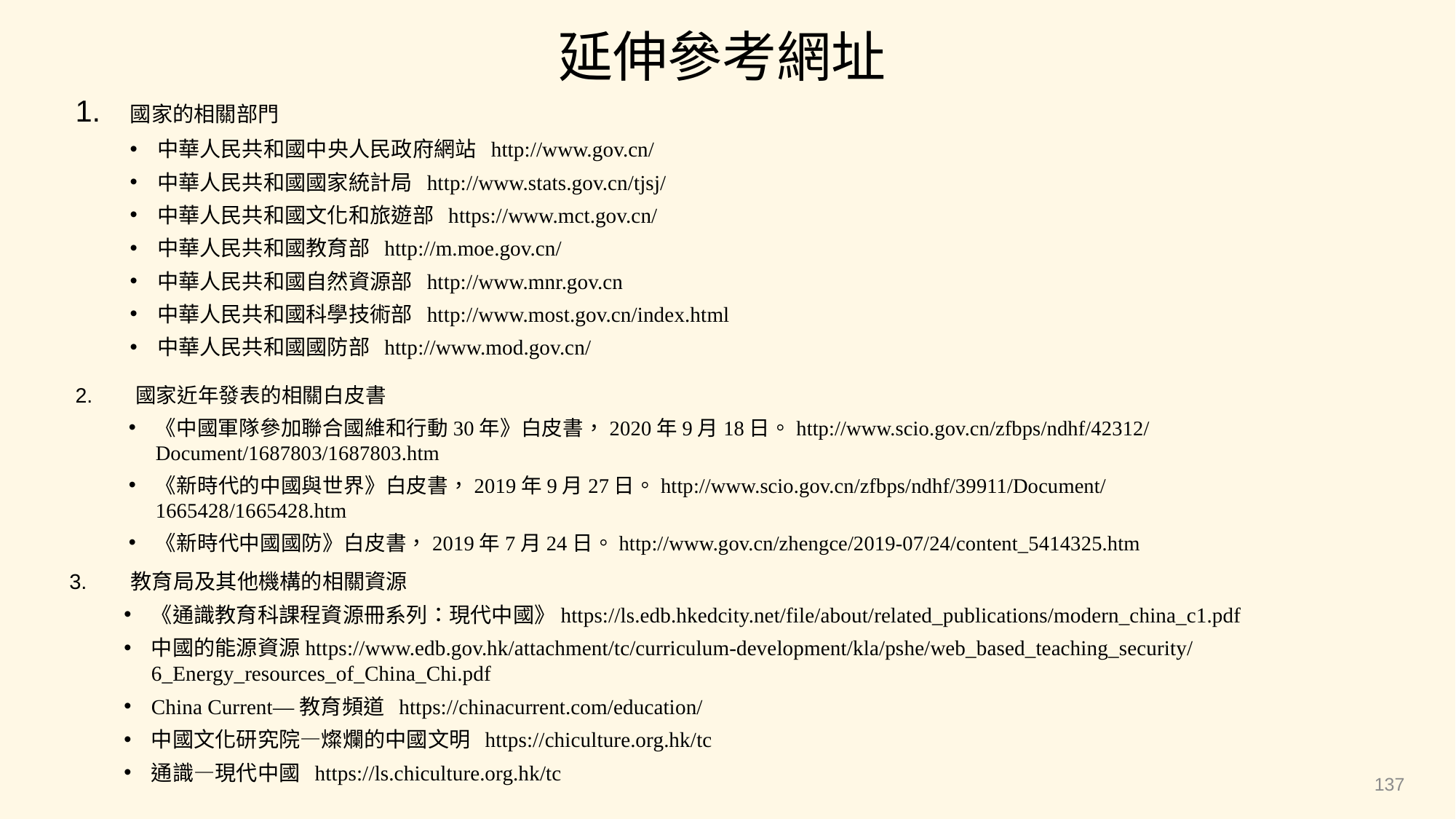

# 延伸參考網址
 國家的相關部門
中華人民共和國中央人民政府網站  http://www.gov.cn/
中華人民共和國國家統計局  http://www.stats.gov.cn/tjsj/
中華人民共和國文化和旅遊部  https://www.mct.gov.cn/
中華人民共和國教育部  http://m.moe.gov.cn/
中華人民共和國自然資源部  http://www.mnr.gov.cn
中華人民共和國科學技術部  http://www.most.gov.cn/index.html
中華人民共和國國防部  http://www.mod.gov.cn/

國家近年發表的相關白皮書
《中國軍隊參加聯合國維和行動30年》白皮書，2020年9月18日。http://www.scio.gov.cn/zfbps/ndhf/42312/Document/1687803/1687803.htm
《新時代的中國與世界》白皮書，2019年9月27日。http://www.scio.gov.cn/zfbps/ndhf/39911/Document/1665428/1665428.htm
《新時代中國國防》白皮書，2019年7月24日。http://www.gov.cn/zhengce/2019-07/24/content_5414325.htm
教育局及其他機構的相關資源
《通識教育科課程資源冊系列：現代中國》https://ls.edb.hkedcity.net/file/about/related_publications/modern_china_c1.pdf
中國的能源資源https://www.edb.gov.hk/attachment/tc/curriculum-development/kla/pshe/web_based_teaching_security/6_Energy_resources_of_China_Chi.pdf
China Current—教育頻道  https://chinacurrent.com/education/
中國文化研究院—燦爛的中國文明  https://chiculture.org.hk/tc
通識—現代中國  https://ls.chiculture.org.hk/tc